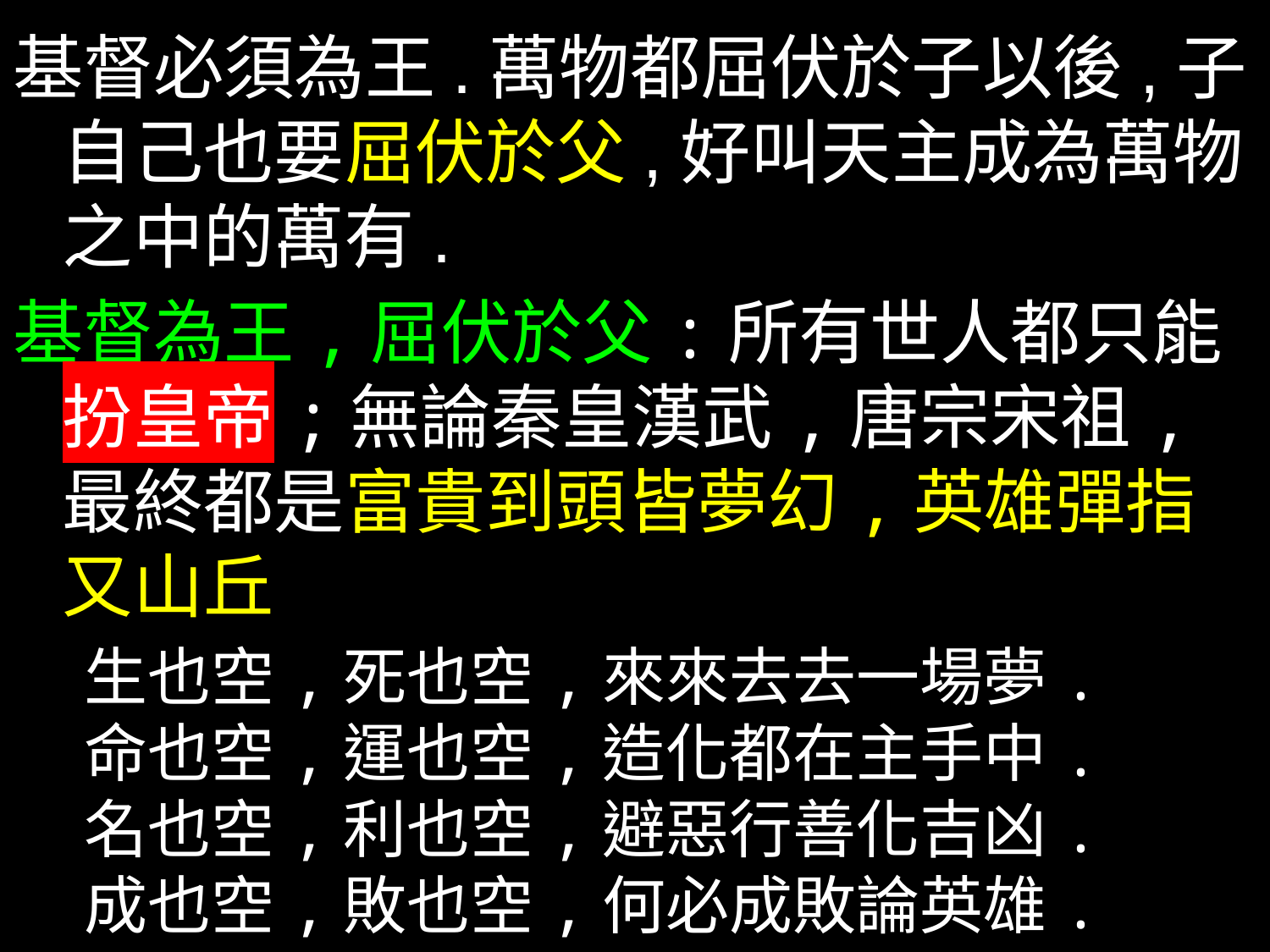

基督必須為王.萬物都屈伏於子以後,子自己也要屈伏於父,好叫天主成為萬物之中的萬有.
基督為王,屈伏於父:所有世人都只能扮皇帝;無論秦皇漢武,唐宗宋祖,最終都是富貴到頭皆夢幻,英雄彈指又山丘
    生也空,死也空,來來去去一場夢.
    命也空,運也空,造化都在主手中.
    名也空,利也空,避惡行善化吉凶.
    成也空,敗也空,何必成敗論英雄.